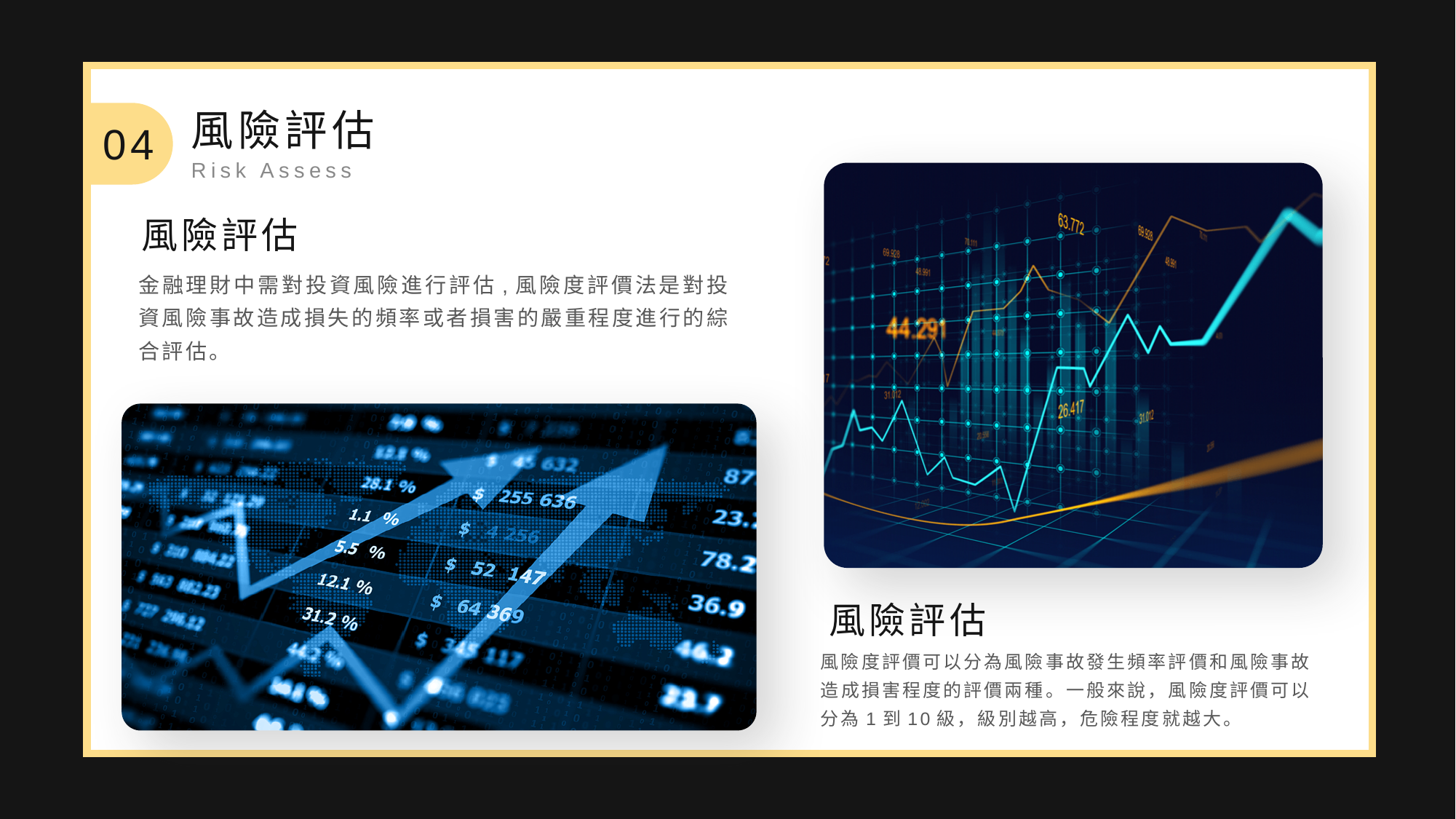

風險評估
Risk Assessment

04

風險評估
金融理財中需對投資風險進行評估,風險度評價法是對投資風險事故造成損失的頻率或者損害的嚴重程度進行的綜合評估。

90%
風險評估
風險度評價可以分為風險事故發生頻率評價和風險事故造成損害程度的評價兩種。一般來說，風險度評價可以分為1到10級，級別越高，危險程度就越大。